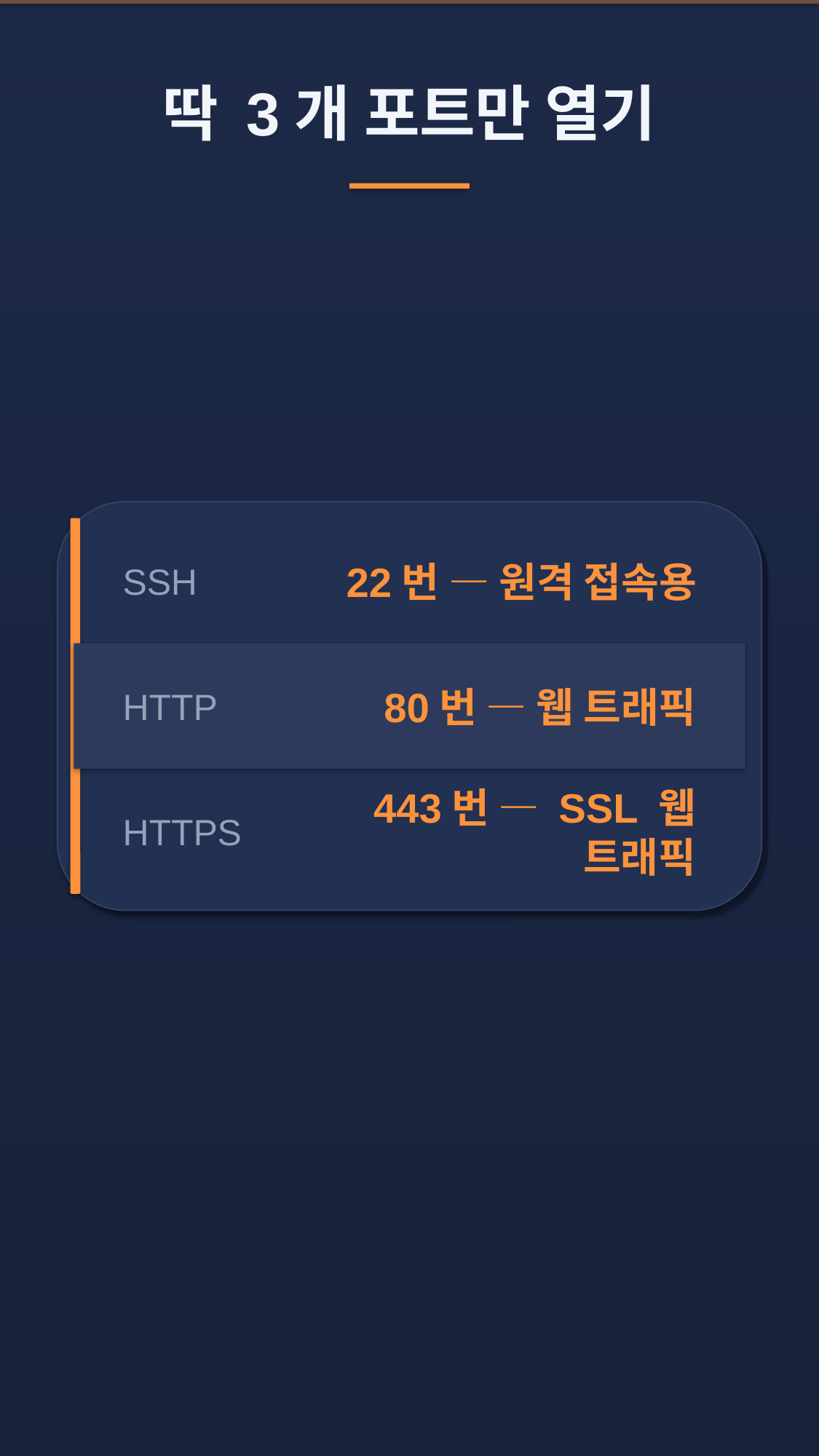

딱 3개 포트만 열기

SSH
22번 — 원격 접속용

HTTP
80번 — 웹 트래픽
HTTPS
443번 — SSL 웹 트래픽